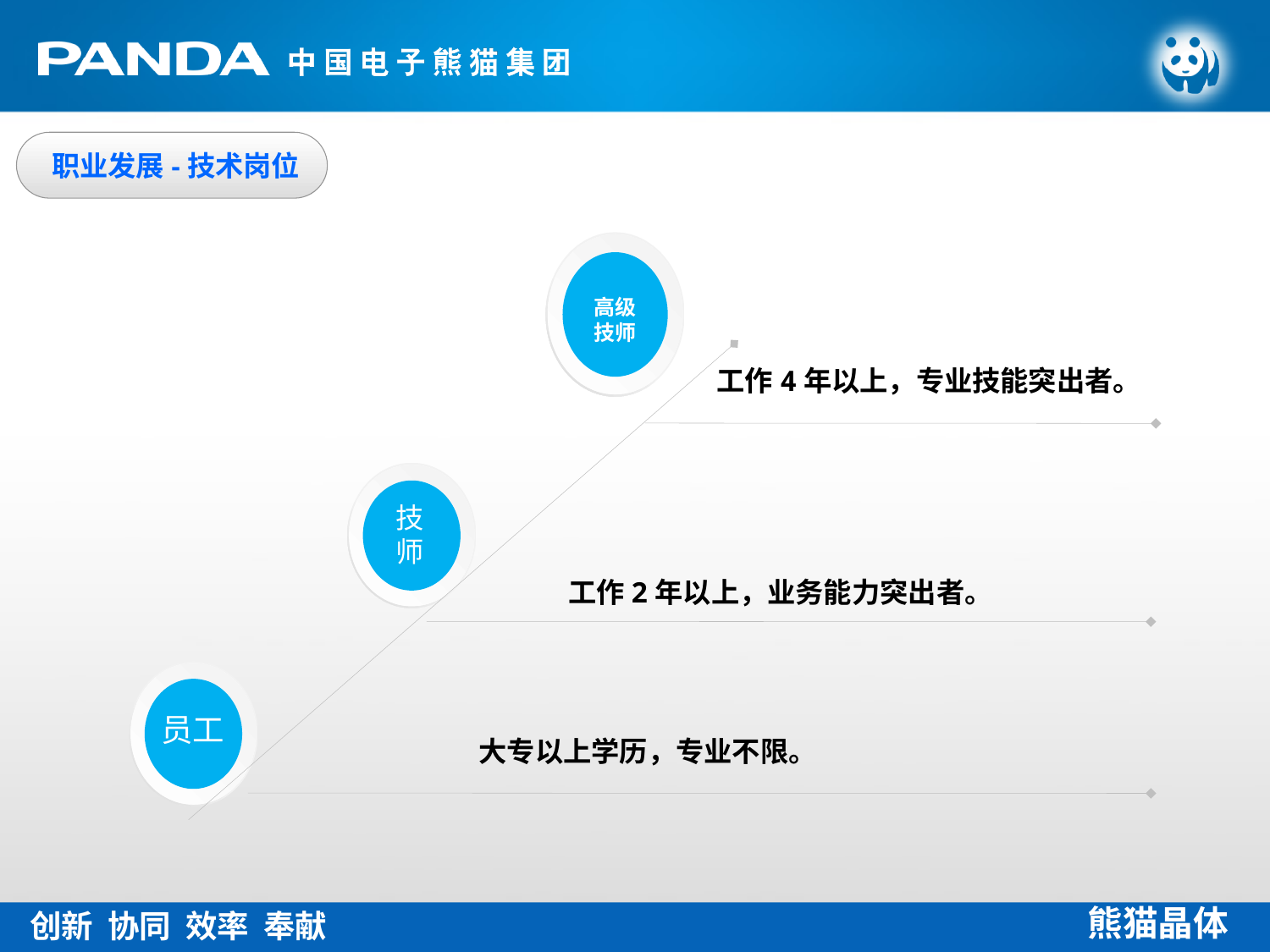

职业发展-技术岗位

高级技师
工作4年以上，专业技能突出者。

技师
工作2年以上，业务能力突出者。

员工
大专以上学历，专业不限。